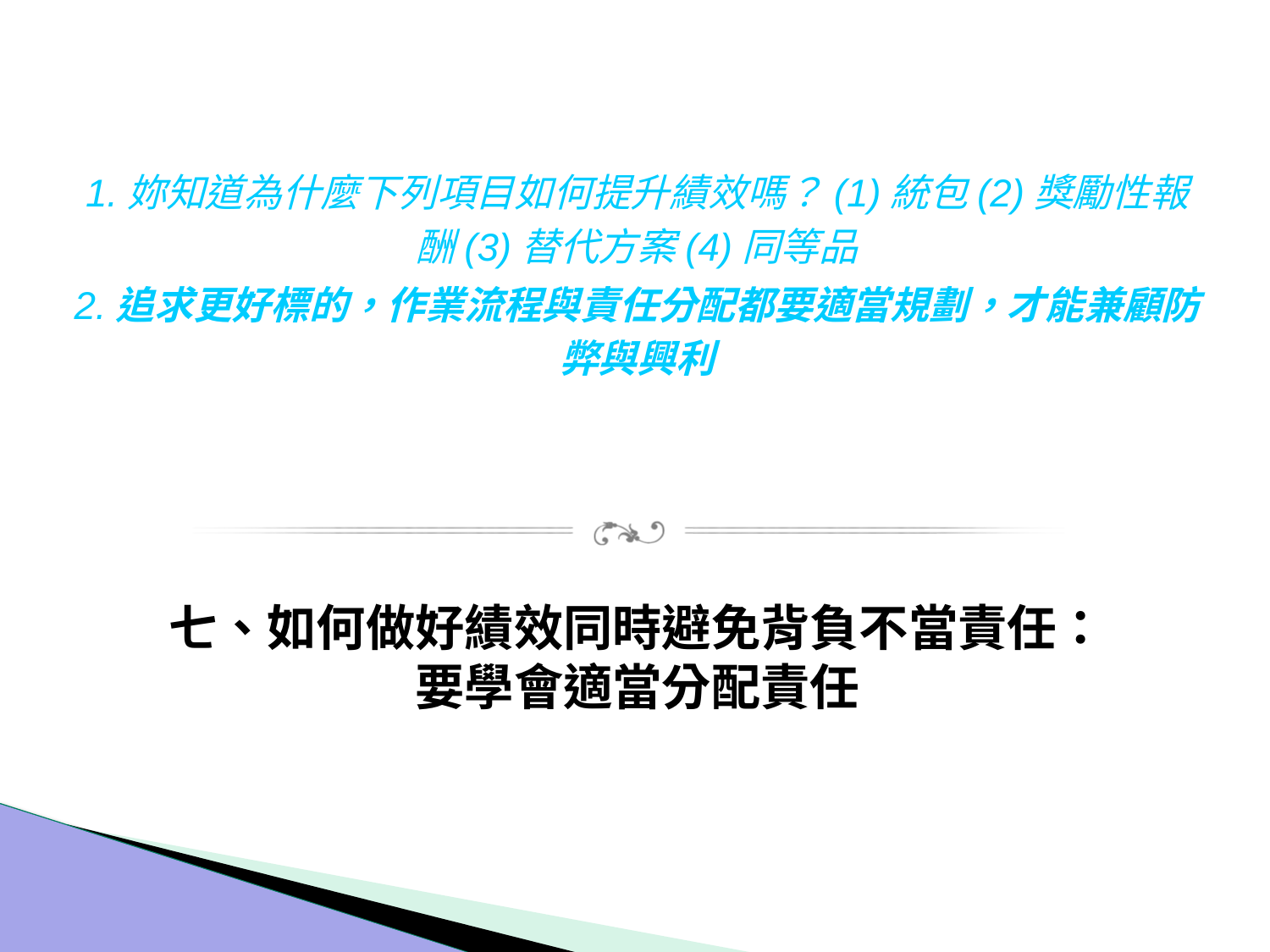

1.妳知道為什麼下列項目如何提升績效嗎？(1)統包(2)獎勵性報酬(3)替代方案(4)同等品
2.追求更好標的，作業流程與責任分配都要適當規劃，才能兼顧防弊與興利
# 七、如何做好績效同時避免背負不當責任： 要學會適當分配責任